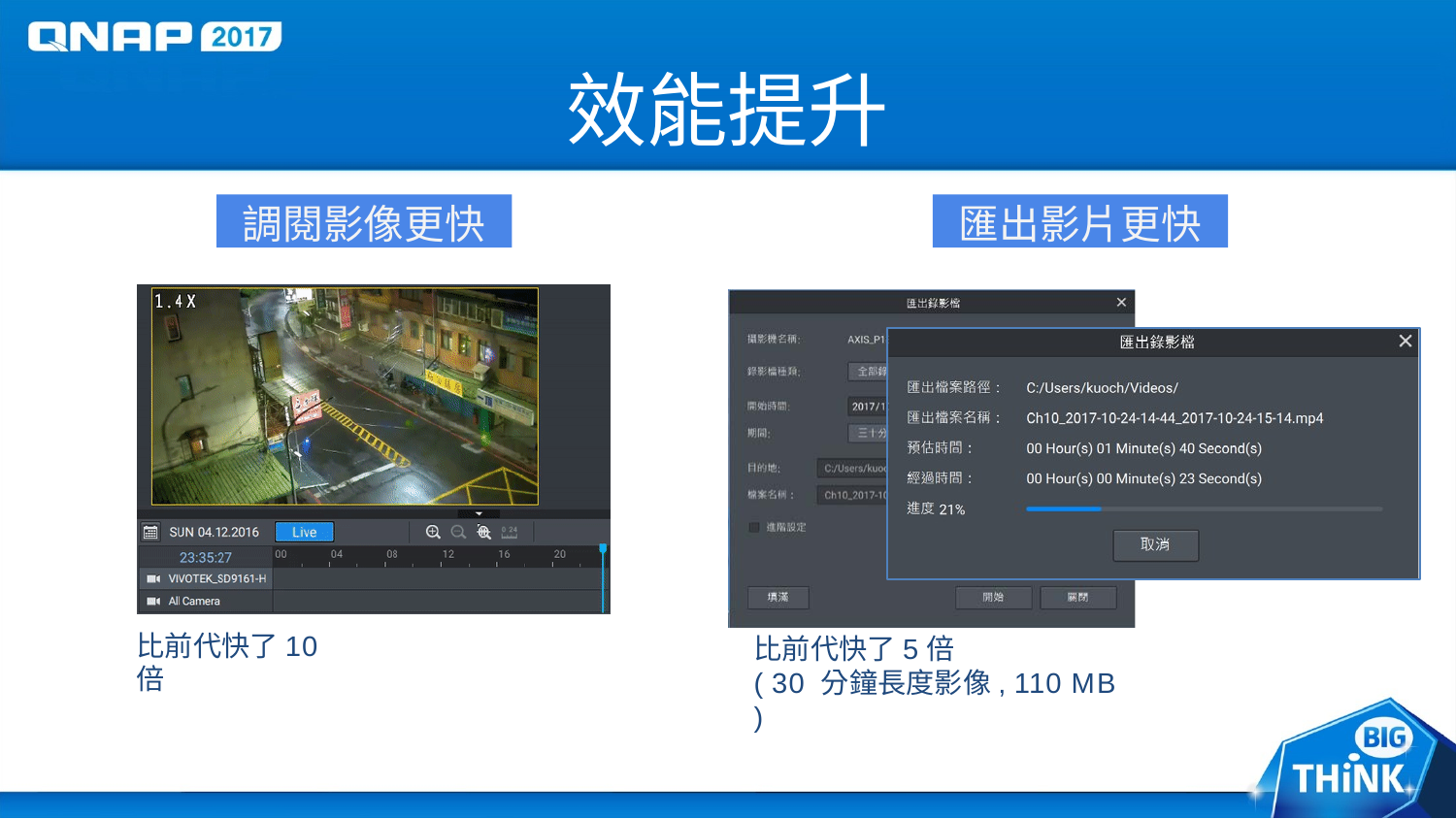

# 效能提升
調閱影像更快
匯出影片更快

比前代快了10倍
比前代快了5倍
( 30 分鐘長度影像, 110 MB )